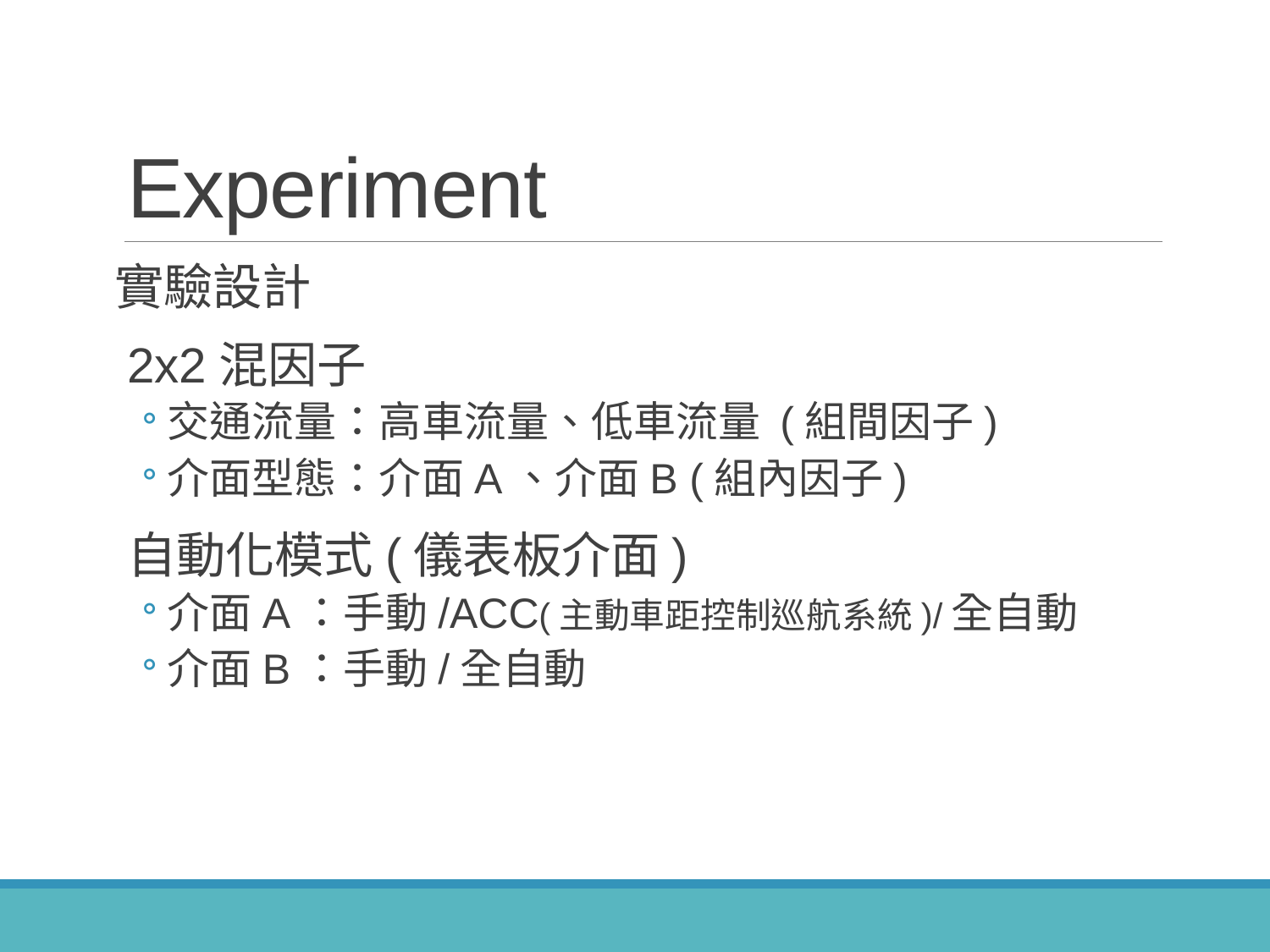

# Experiment
實驗設計
2x2混因子
交通流量：高車流量、低車流量 (組間因子)
介面型態：介面A、介面B (組內因子)
自動化模式(儀表板介面)
介面A：手動/ACC(主動車距控制巡航系統)/全自動
介面B：手動/全自動